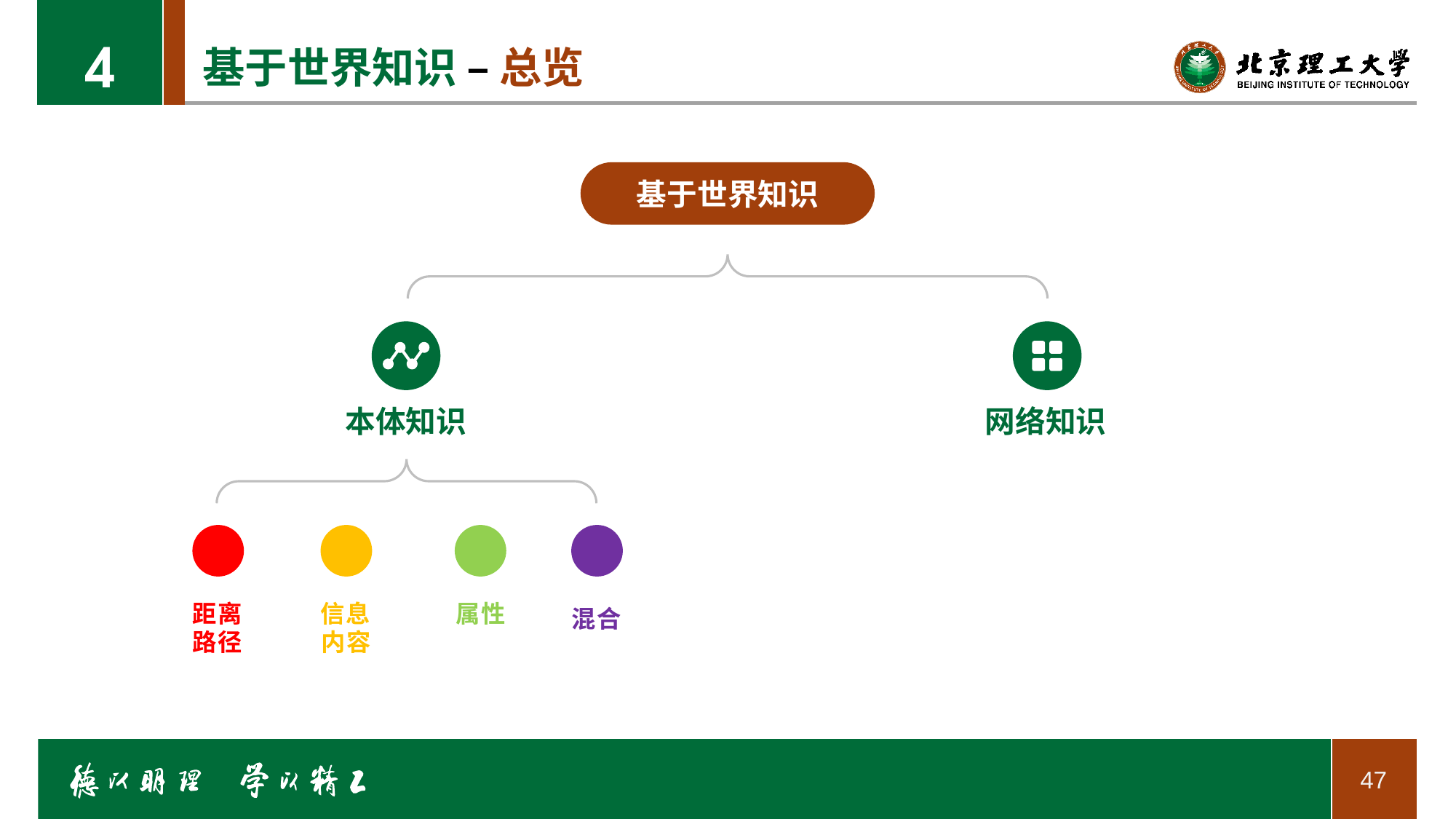

4
# 基于世界知识 – 总览
基于世界知识

本体知识
网络知识

混合
距离路径
信息内容
属性